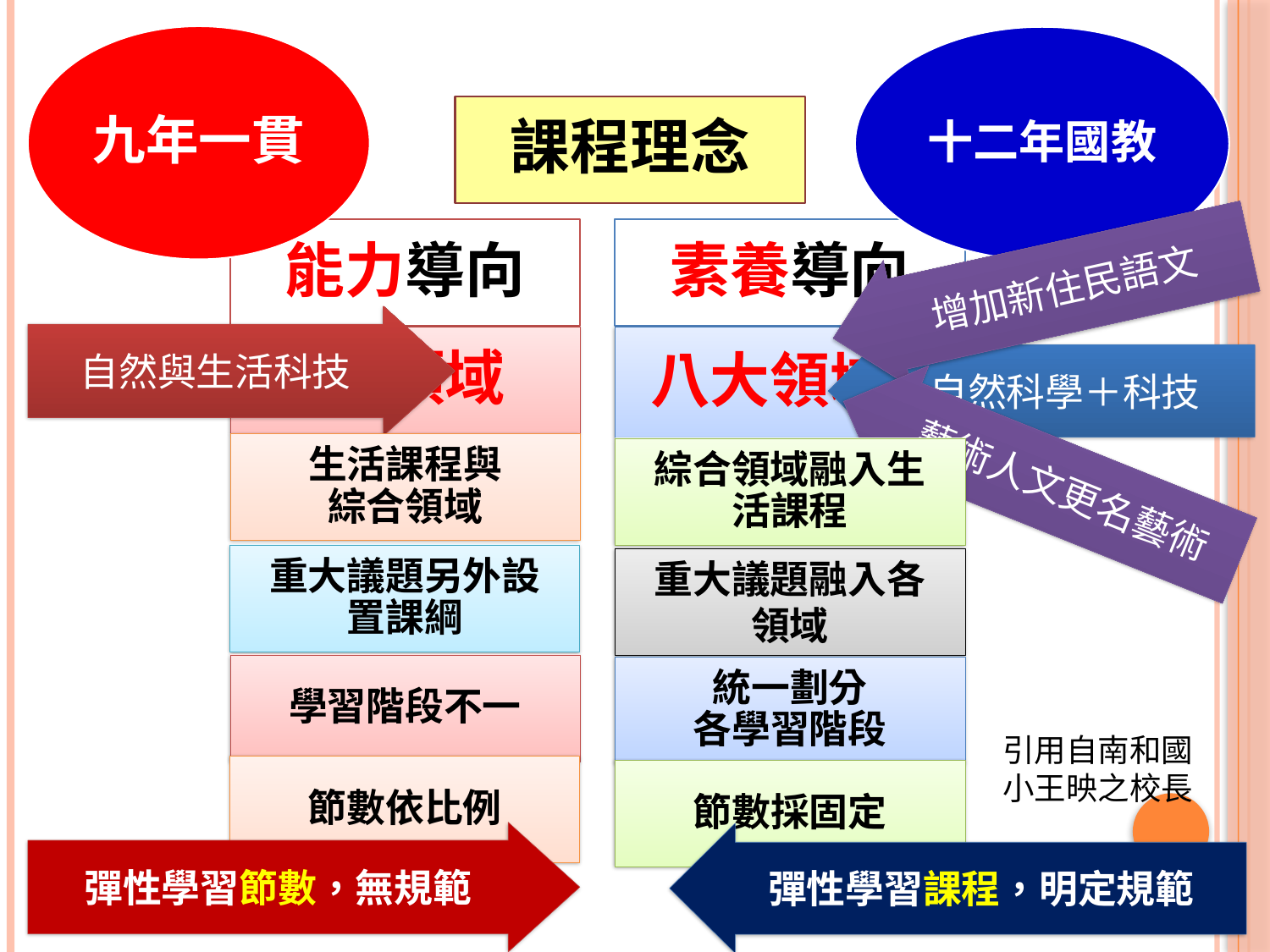

九年一貫

十二年國教
課程理念

增加新住民語文
能力導向

素養導向

七大領域

八大領域

自然與生活科技

自然科學＋科技

藝術人文更名藝術
生活課程與
綜合領域

綜合領域融入生活課程

重大議題另外設置課綱

重大議題融入各領域

統一劃分
各學習階段

學習階段不一

引用自南和國小王映之校長
節數依比例

節數採固定

彈性學習節數，無規範

彈性學習課程，明定規範
33